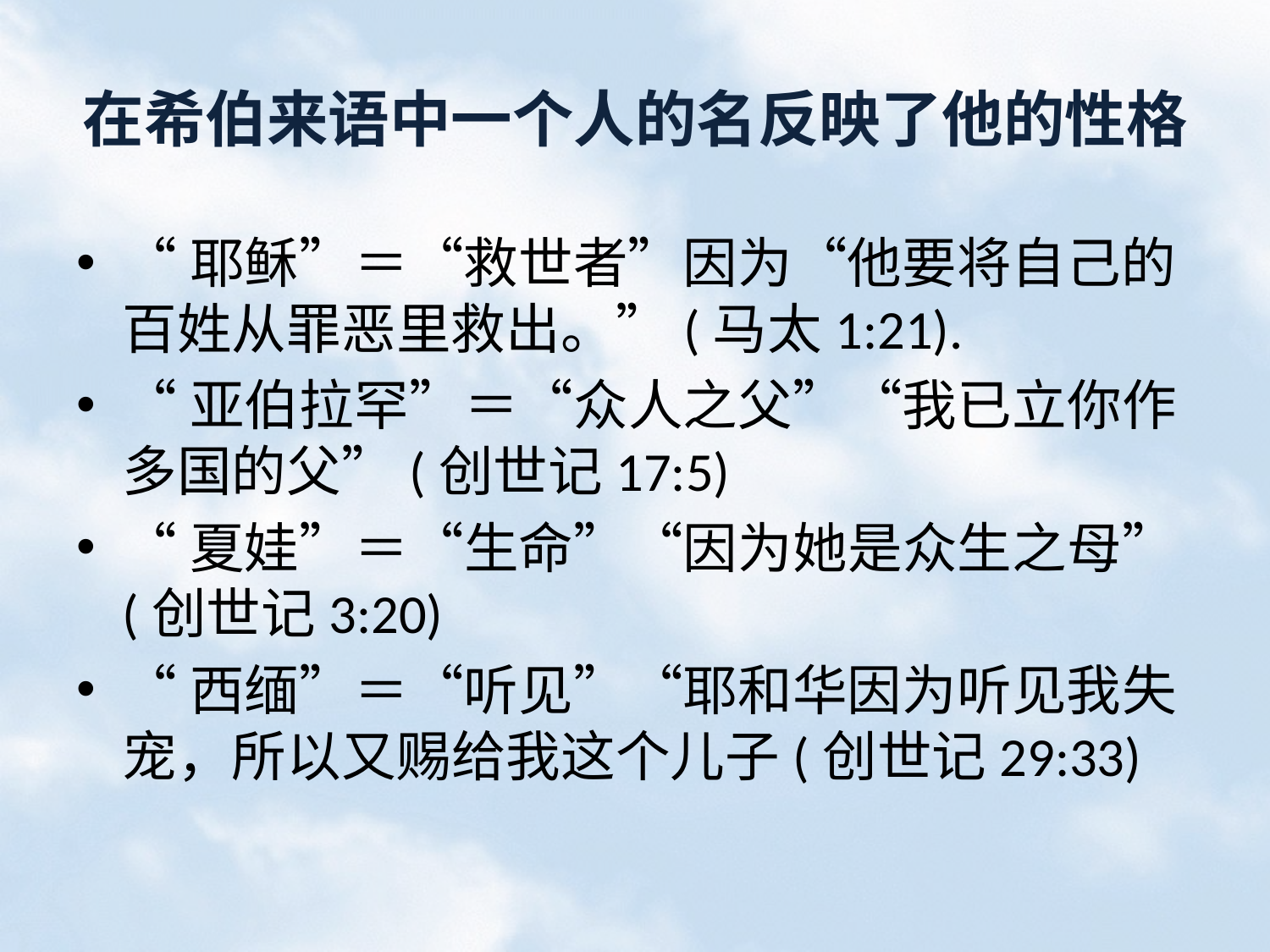

# 在希伯来语中一个人的名反映了他的性格
“耶稣”＝“救世者”因为“他要将自己的百姓从罪恶里救出。”(马太1:21).
“亚伯拉罕”＝“众人之父”“我已立你作多国的父”(创世记17:5)
“夏娃”＝“生命”“因为她是众生之母”(创世记3:20)
“西缅”＝“听见”“耶和华因为听见我失宠，所以又赐给我这个儿子(创世记29:33)